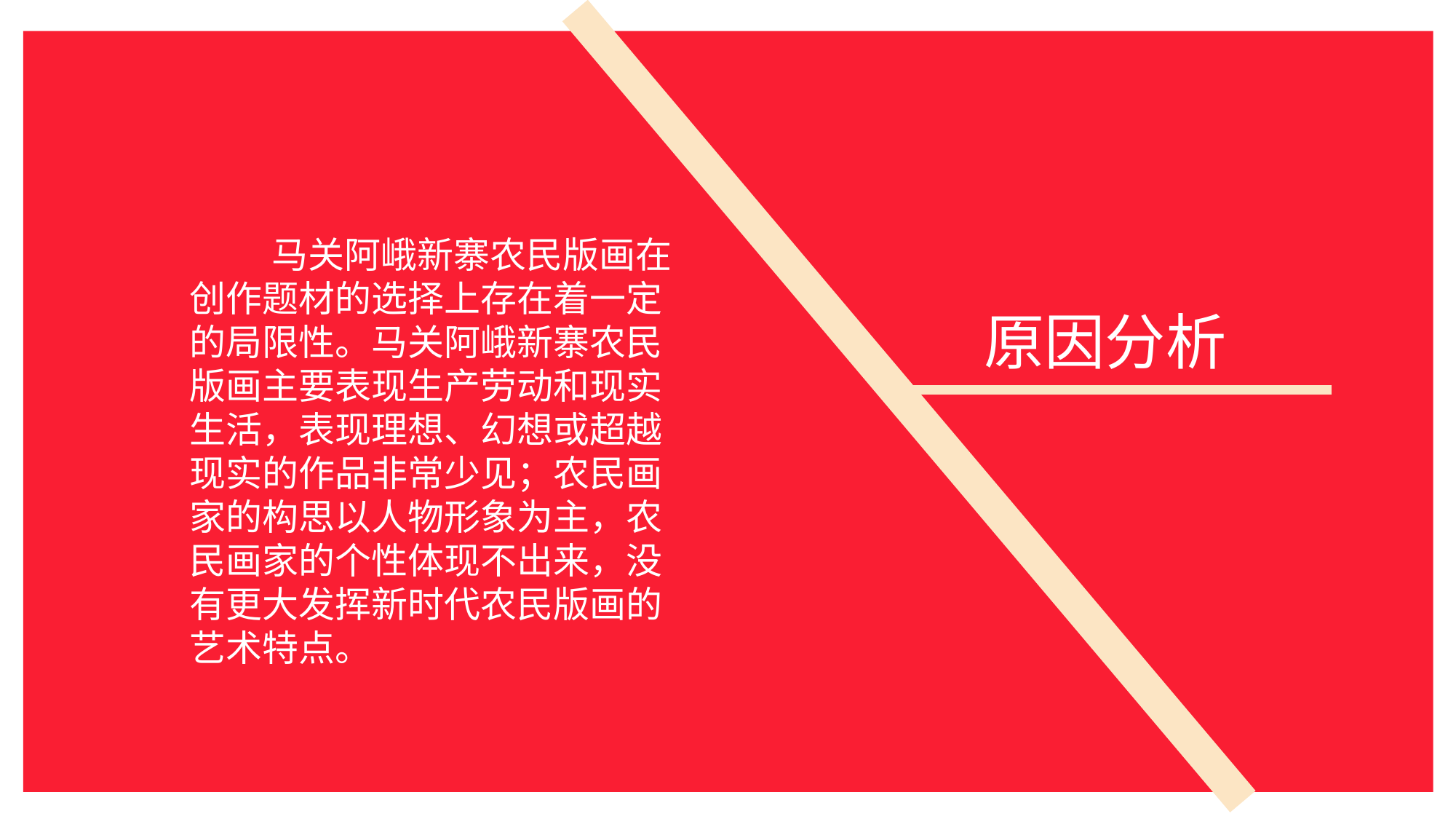

马关阿峨新寨农民版画在创作题材的选择上存在着一定的局限性。马关阿峨新寨农民版画主要表现生产劳动和现实生活，表现理想、幻想或超越现实的作品非常少见；农民画家的构思以人物形象为主，农民画家的个性体现不出来，没有更大发挥新时代农民版画的艺术特点。
原因分析